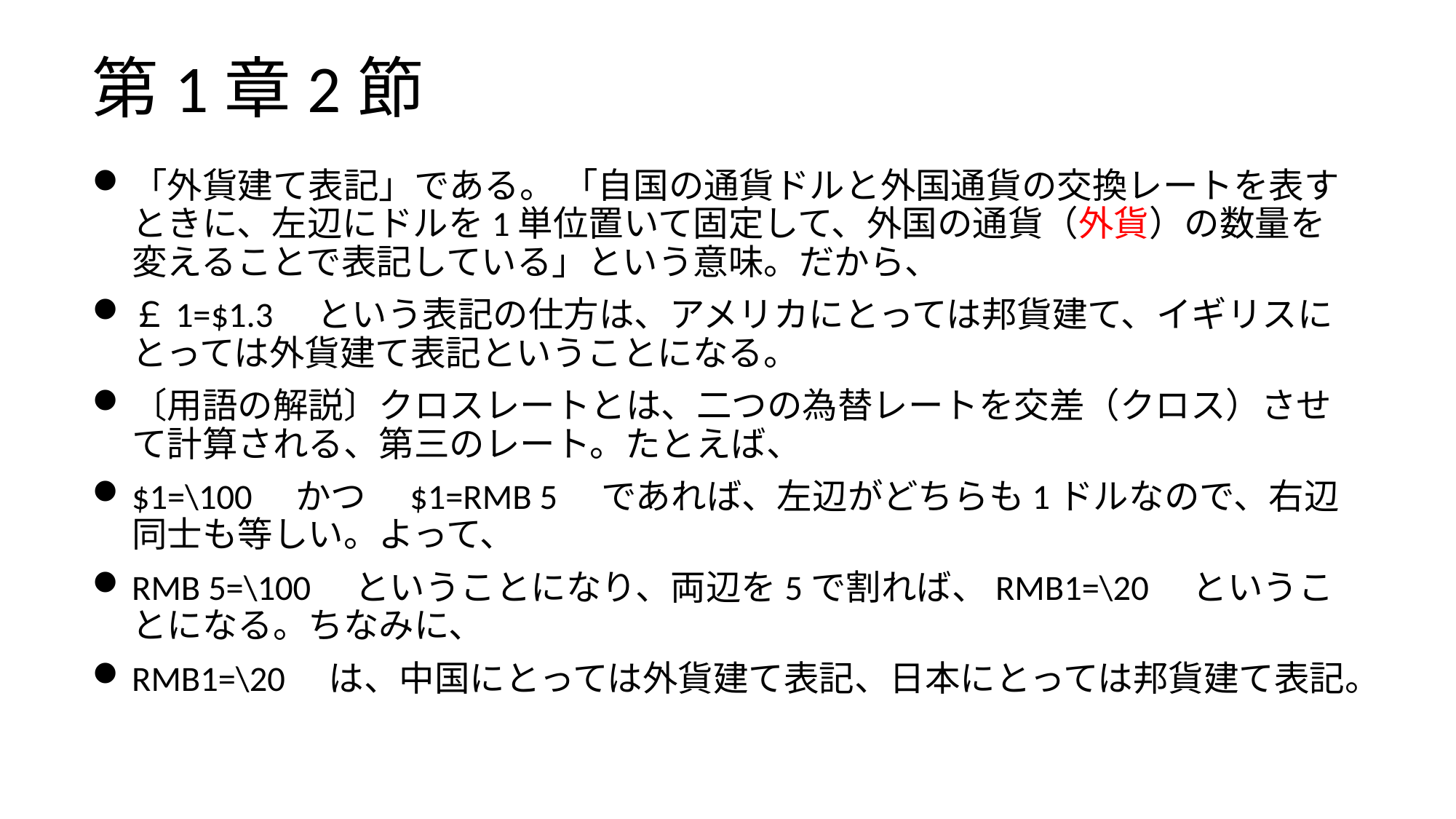

# 第1章2節
「外貨建て表記」である。 「自国の通貨ドルと外国通貨の交換レートを表すときに、左辺にドルを1単位置いて固定して、外国の通貨（外貨）の数量を変えることで表記している」という意味。だから、
￡1=$1.3　という表記の仕方は、アメリカにとっては邦貨建て、イギリスにとっては外貨建て表記ということになる。
〔用語の解説〕クロスレートとは、二つの為替レートを交差（クロス）させて計算される、第三のレート。たとえば、
$1=\100　かつ　$1=RMB 5　であれば、左辺がどちらも1ドルなので、右辺同士も等しい。よって、
RMB 5=\100　ということになり、両辺を5で割れば、RMB1=\20　ということになる。ちなみに、
RMB1=\20　は、中国にとっては外貨建て表記、日本にとっては邦貨建て表記。